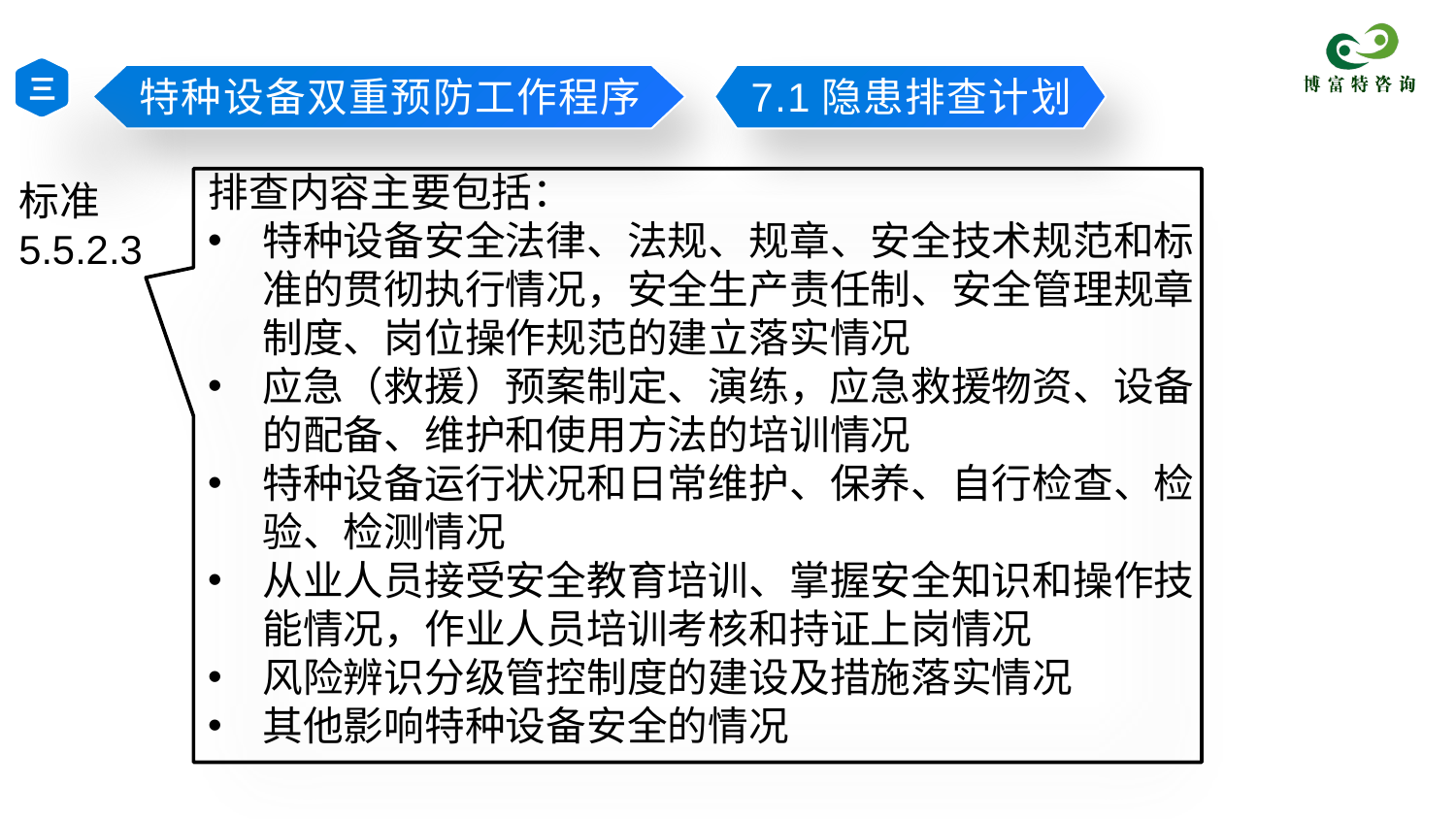

三

特种设备双重预防工作程序

7.1隐患排查计划
排查内容主要包括：
特种设备安全法律、法规、规章、安全技术规范和标准的贯彻执行情况，安全生产责任制、安全管理规章制度、岗位操作规范的建立落实情况
应急（救援）预案制定、演练，应急救援物资、设备的配备、维护和使用方法的培训情况
特种设备运行状况和日常维护、保养、自行检查、检验、检测情况
从业人员接受安全教育培训、掌握安全知识和操作技能情况，作业人员培训考核和持证上岗情况
风险辨识分级管控制度的建设及措施落实情况
其他影响特种设备安全的情况
标准
5.5.2.3

80